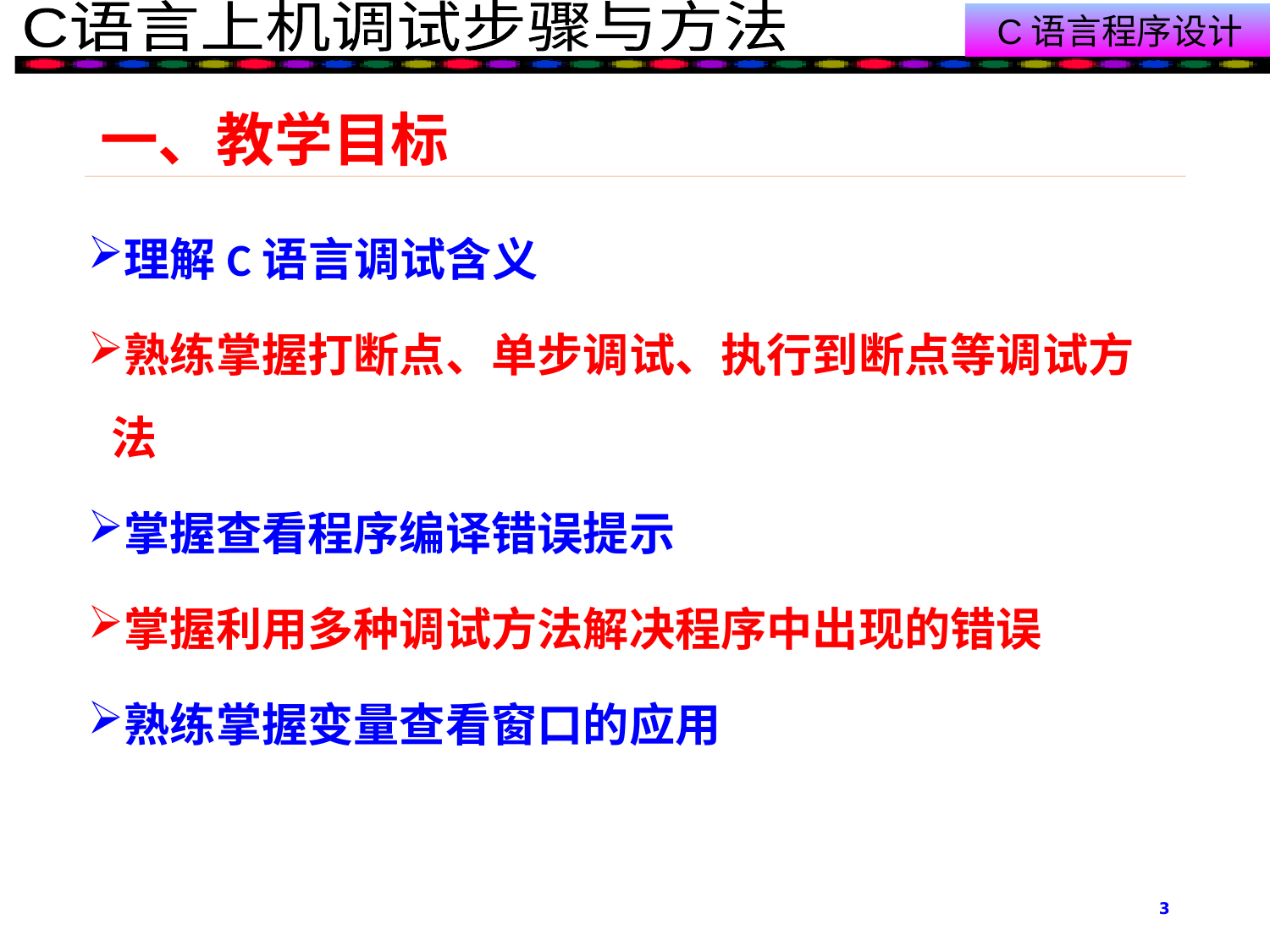

# 一、教学目标
理解C语言调试含义
熟练掌握打断点、单步调试、执行到断点等调试方法
掌握查看程序编译错误提示
掌握利用多种调试方法解决程序中出现的错误
熟练掌握变量查看窗口的应用

3